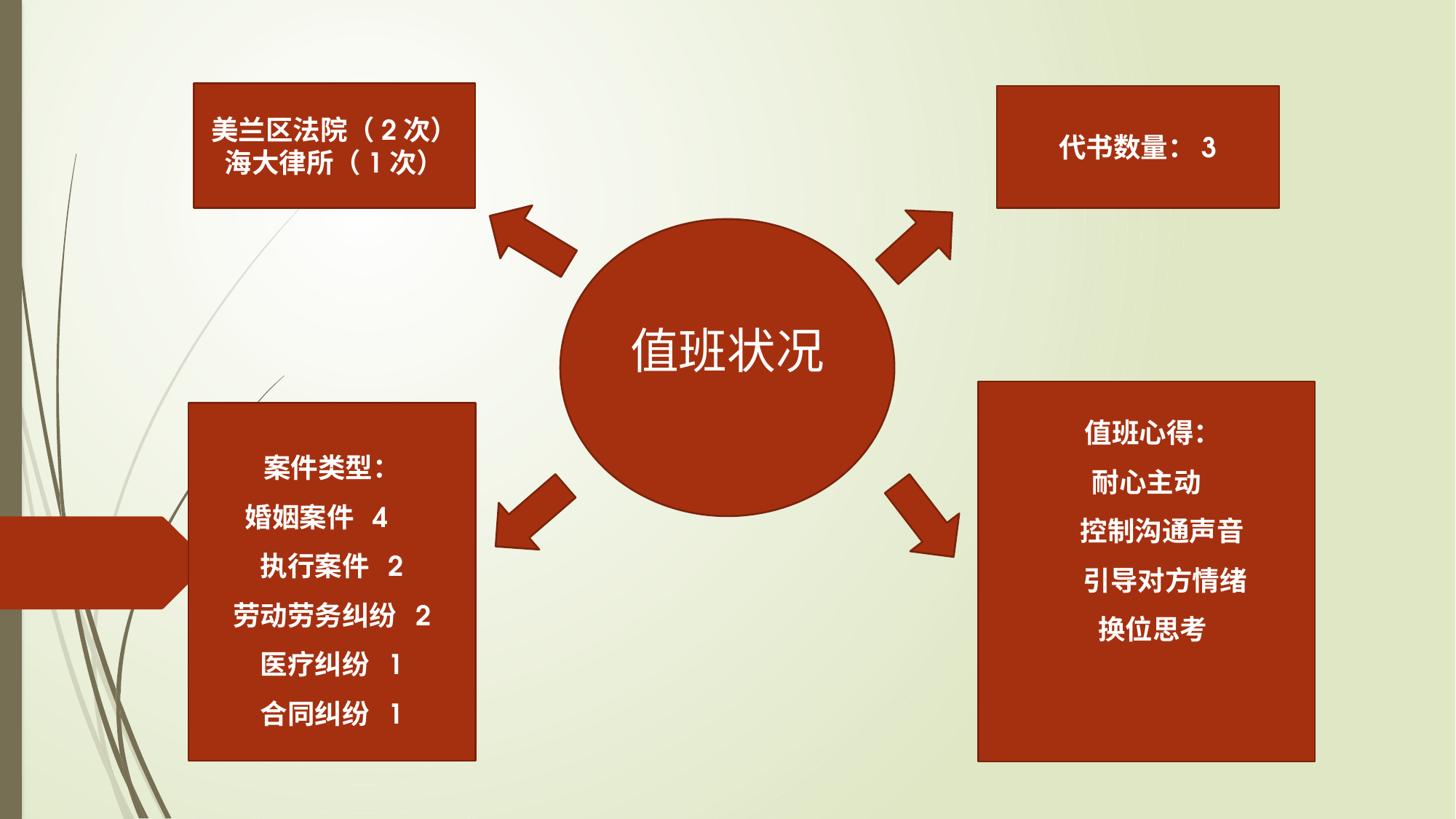

美兰区法院（2次）海大律所（1次）
代书数量：3

值班状况

 值班心得：
耐心主动
    控制沟通声音
     引导对方情绪
 换位思考

案件类型：
婚姻案件  4
执行案件  2
劳动劳务纠纷  2
医疗纠纷  1
合同纠纷  1